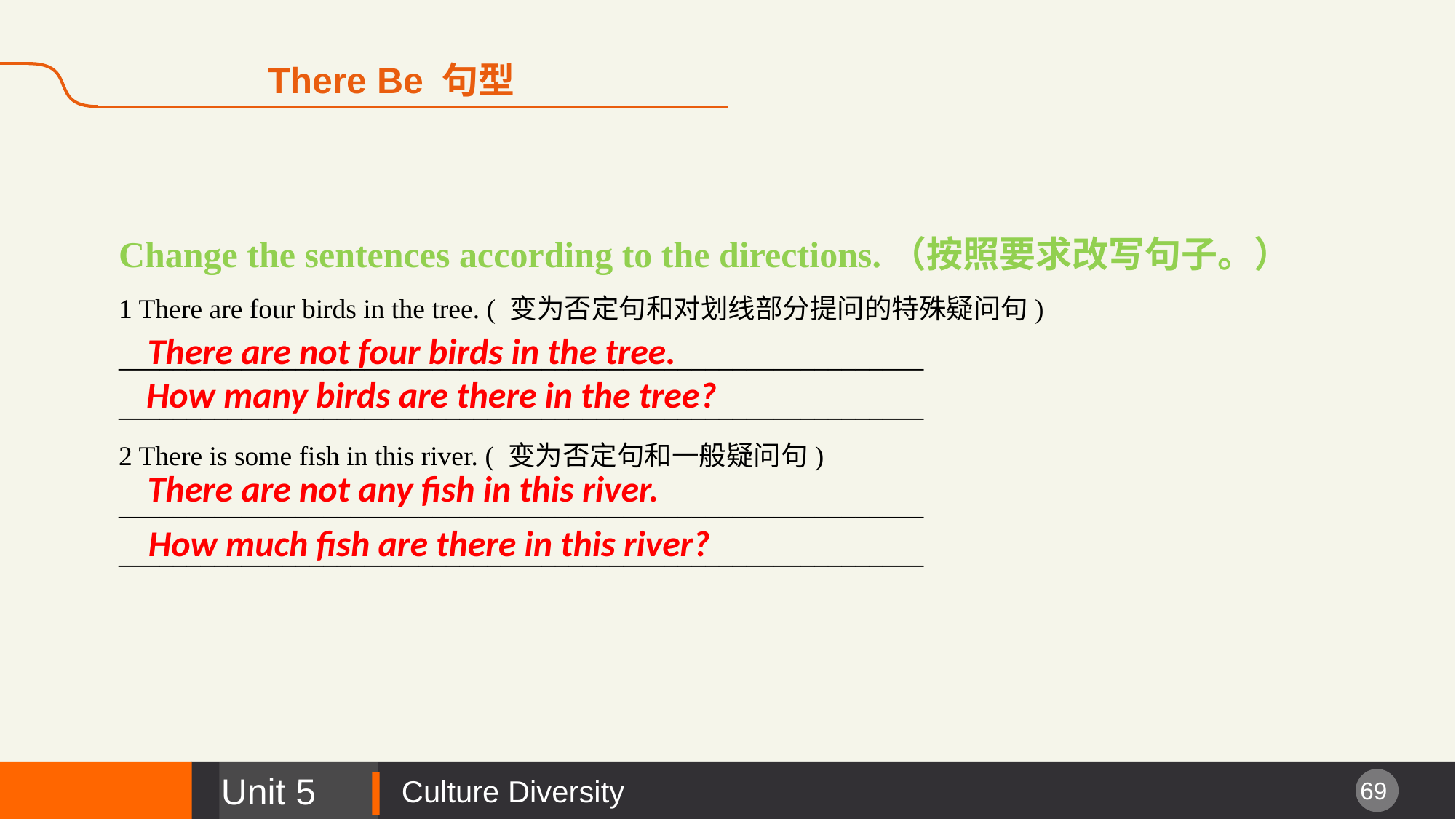

There Be 句型
Change the sentences according to the directions.（按照要求改写句子。）
1 There are four birds in the tree. ( 变为否定句和对划线部分提问的特殊疑问句)
___________________________________________________________
___________________________________________________________
2 There is some fish in this river. ( 变为否定句和一般疑问句)
___________________________________________________________
___________________________________________________________

   How many birds are there in the tree?
There are not four birds in the tree.

There are not any fish in this river.
 How much fish are there in this river?